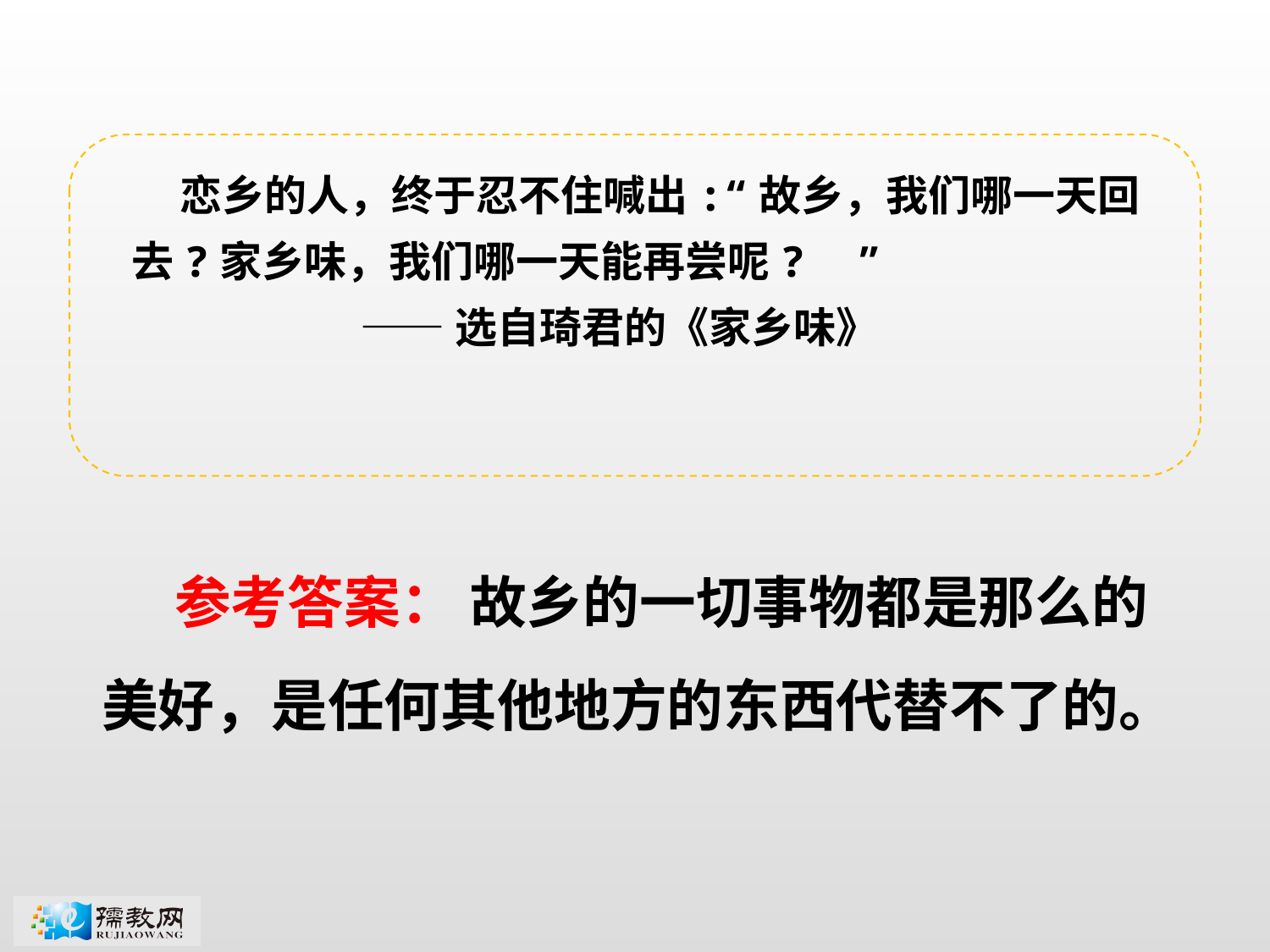

恋乡的人，终于忍不住喊出:“故乡，我们哪一天回去?家乡味，我们哪一天能再尝呢?  ”
                        ——选自琦君的《家乡味》
    参考答案： 故乡的一切事物都是那么的美好，是任何其他地方的东西代替不了的。